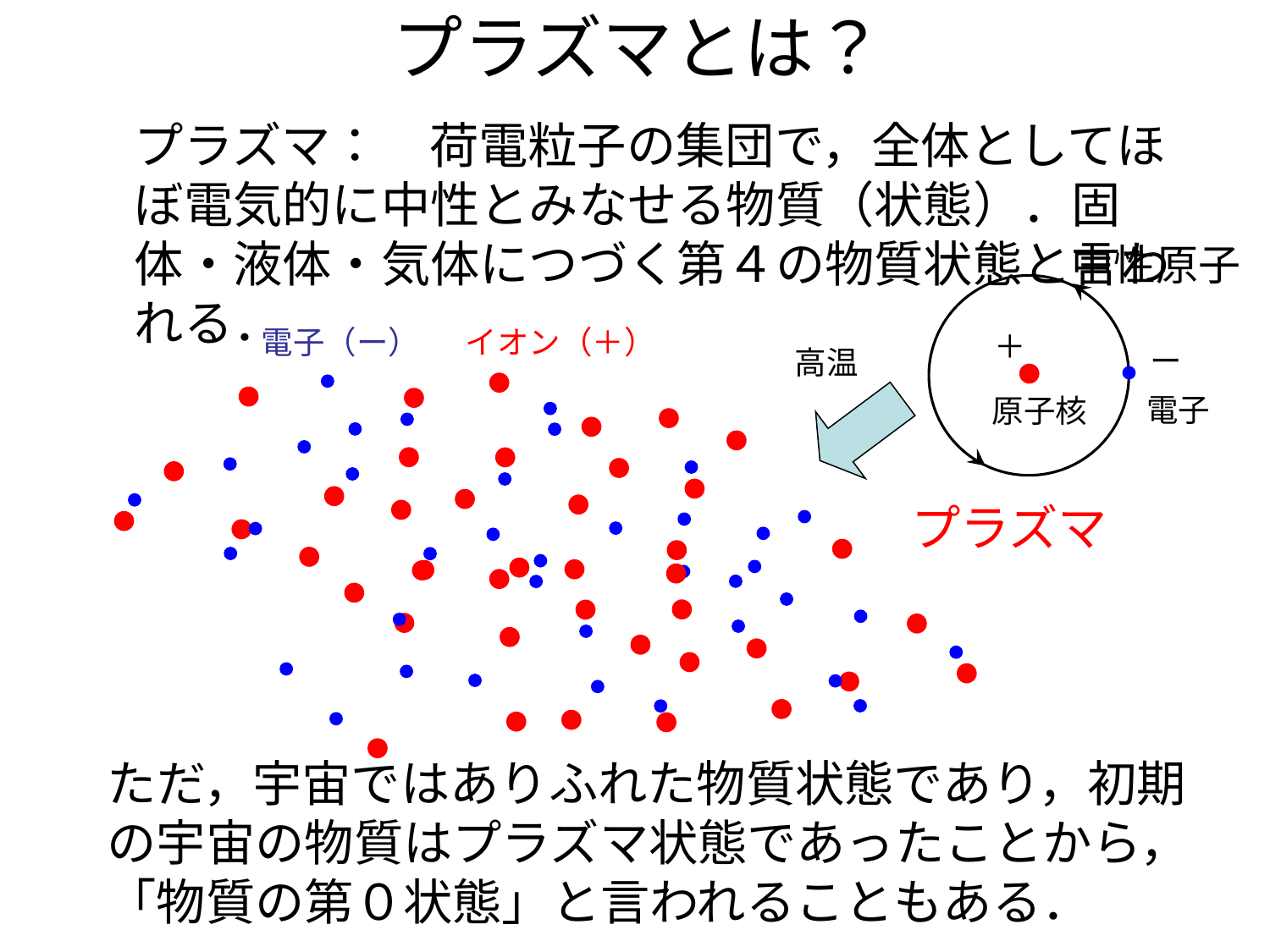

プラズマとは？
プラズマ：　荷電粒子の集団で，全体としてほぼ電気的に中性とみなせる物質（状態）．固体・液体・気体につづく第４の物質状態と言われる．
中性原子

電子（ー）
イオン（＋）
＋
ー
高温

電子
原子核

プラズマ

ただ，宇宙ではありふれた物質状態であり，初期の宇宙の物質はプラズマ状態であったことから，
「物質の第０状態」と言われることもある．